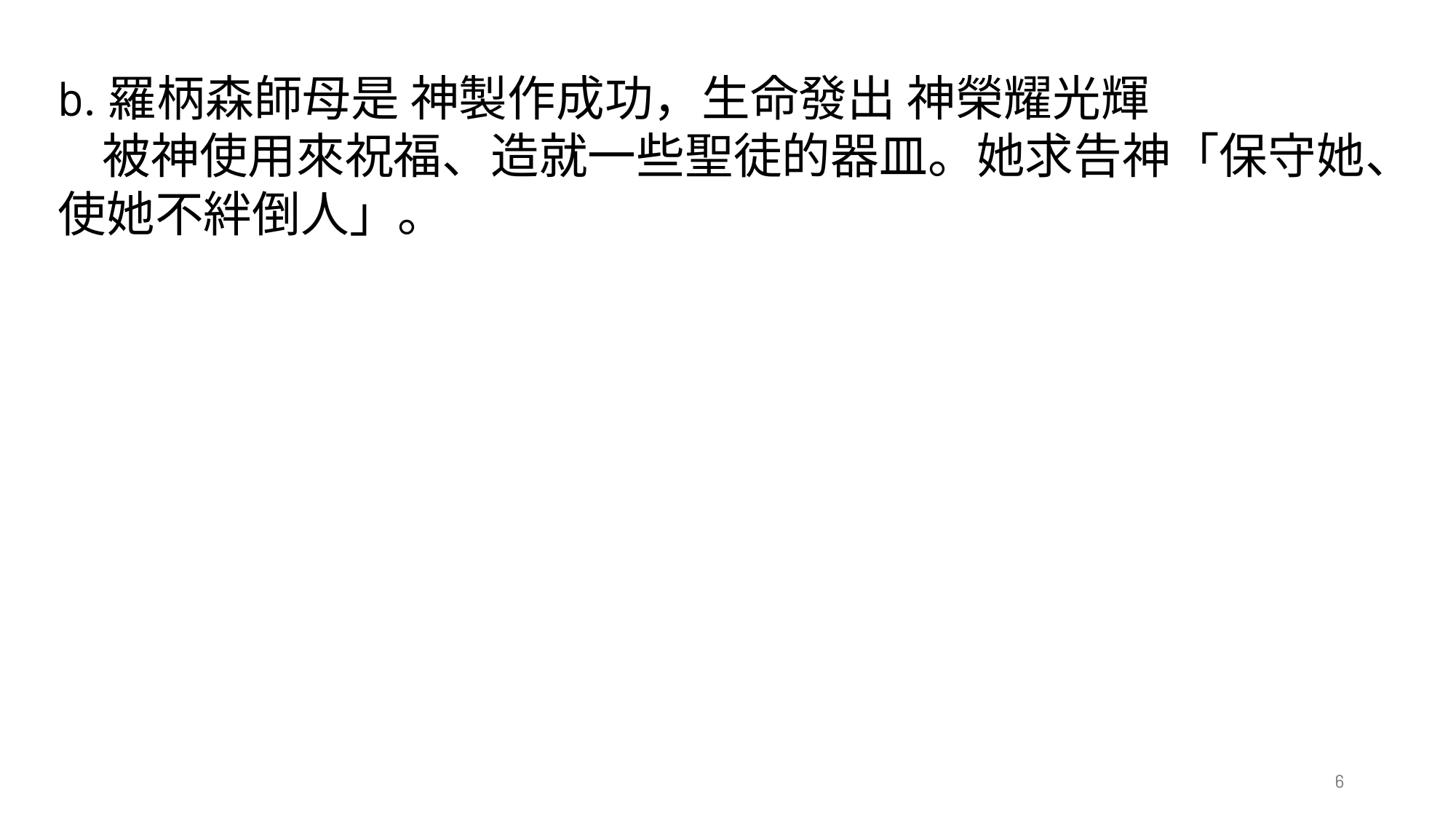

b.羅柄森師母是 神製作成功，生命發出 神榮耀光輝
   被神使用來祝福、造就一些聖徒的器皿。她求告神「保守她、使她不絆倒人」。

6